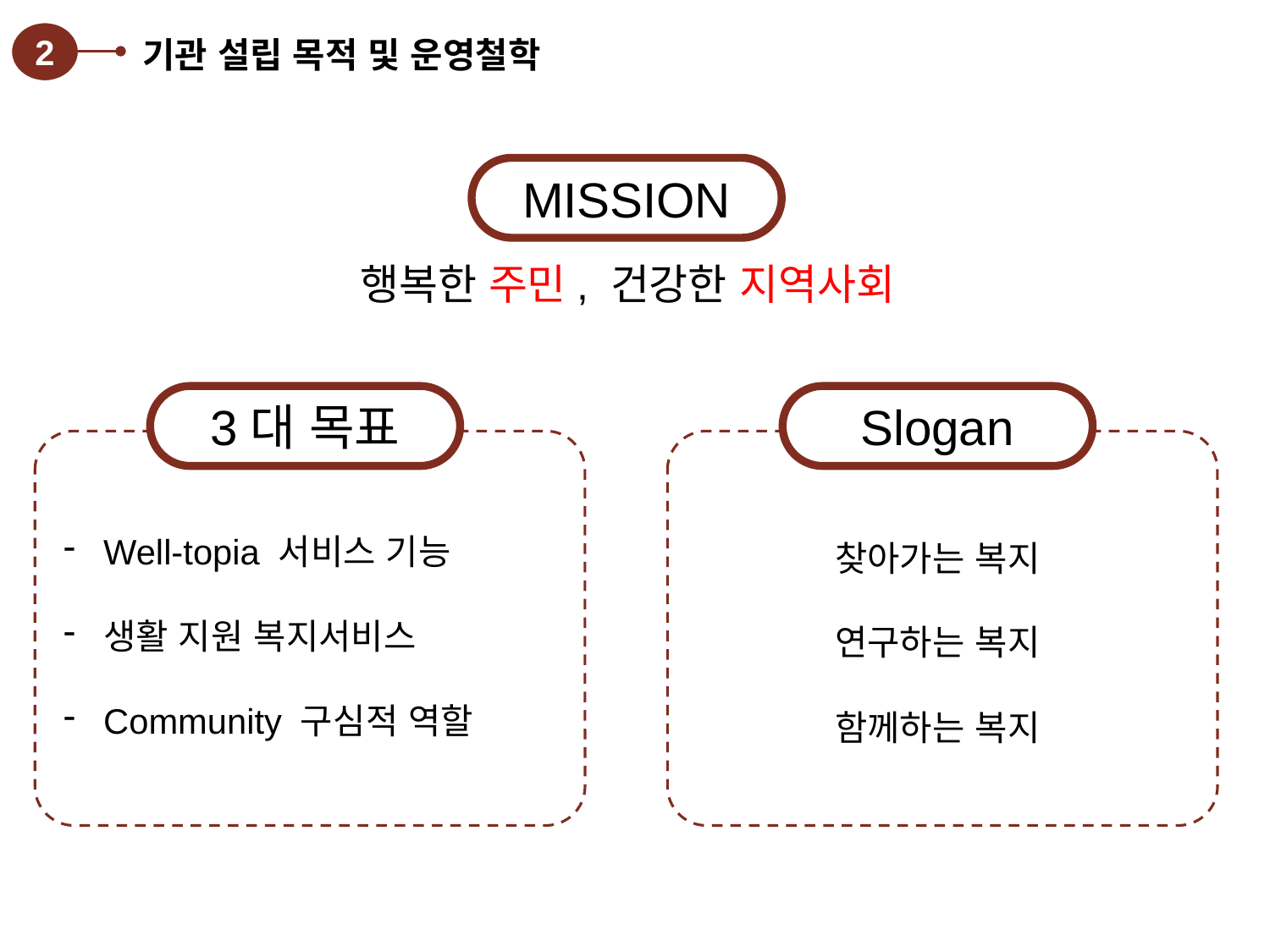

2
기관 설립 목적 및 운영철학
MISSION
행복한 주민, 건강한 지역사회
3대 목표
Slogan
VISION

찾아가는 복지

연구하는 복지

함께하는 복지

Well-topia 서비스 기능

생활 지원 복지서비스

Community 구심적 역할